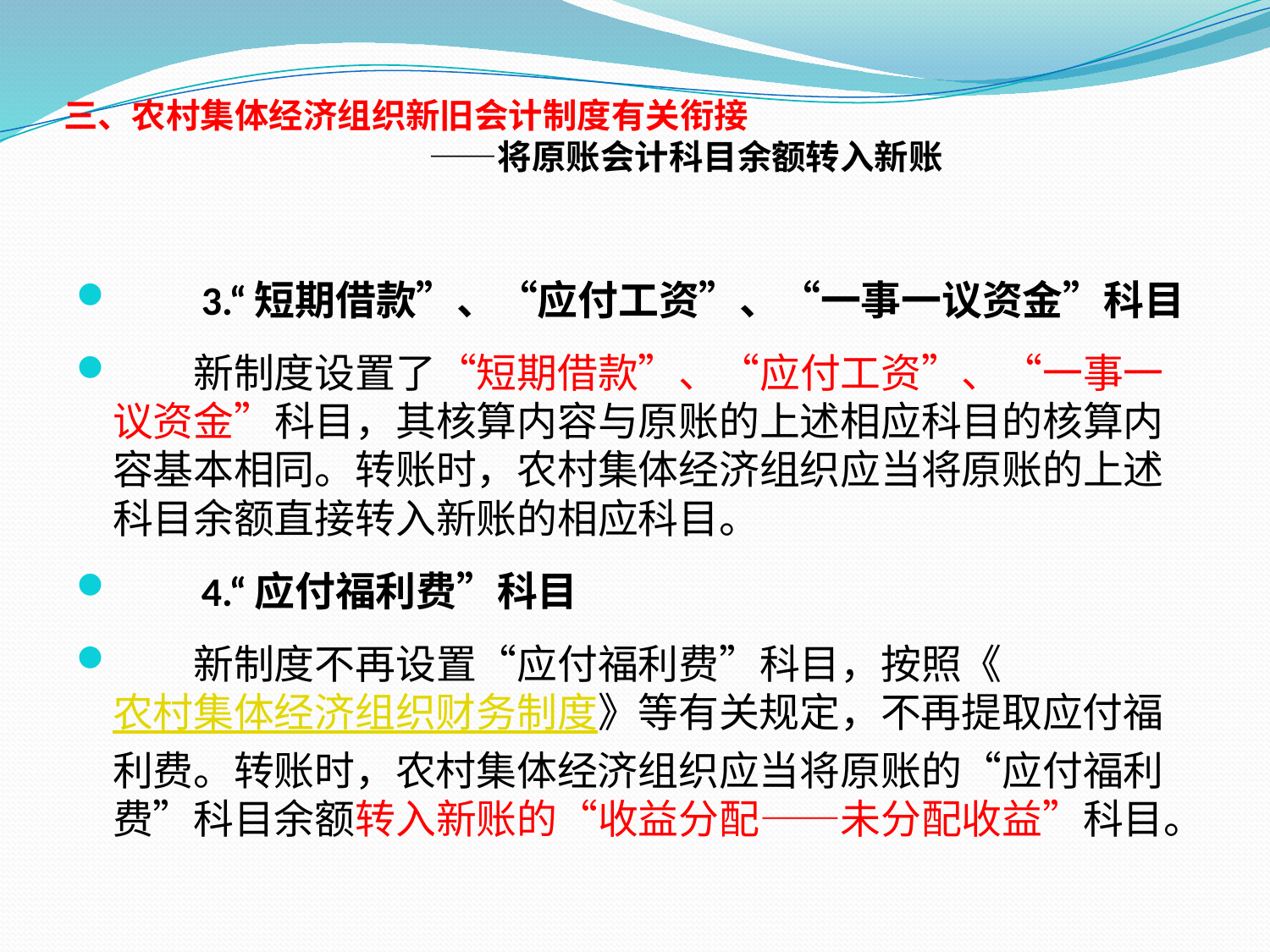

# 三、农村集体经济组织新旧会计制度有关衔接 ——将原账会计科目余额转入新账
　　3.“短期借款”、“应付工资”、“一事一议资金”科目
　　新制度设置了“短期借款”、“应付工资”、“一事一议资金”科目，其核算内容与原账的上述相应科目的核算内容基本相同。转账时，农村集体经济组织应当将原账的上述科目余额直接转入新账的相应科目。
　　4.“应付福利费”科目
　　新制度不再设置“应付福利费”科目，按照《农村集体经济组织财务制度》等有关规定，不再提取应付福利费。转账时，农村集体经济组织应当将原账的“应付福利费”科目余额转入新账的“收益分配——未分配收益”科目。